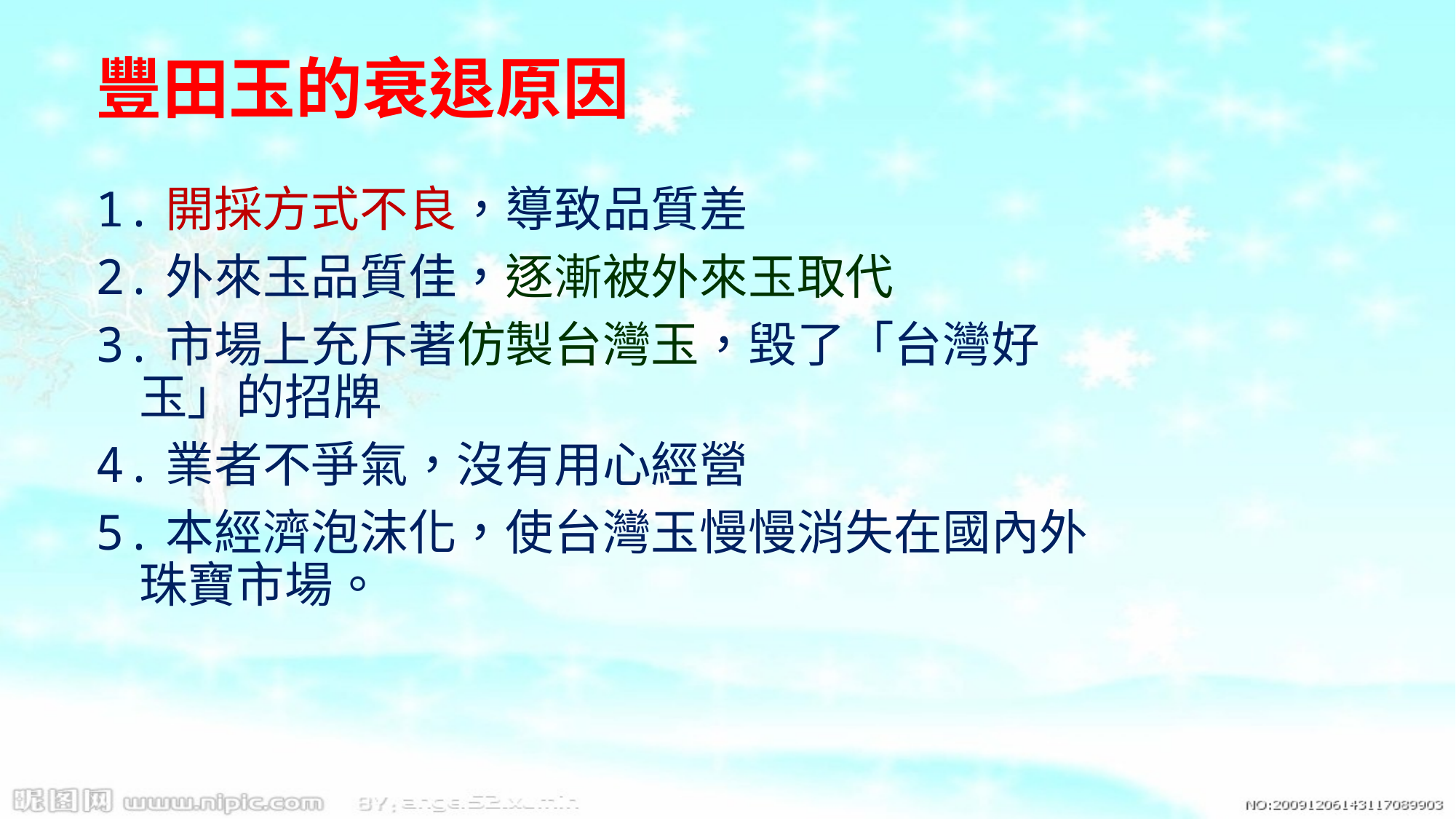

# 豐田玉的衰退原因
1.開採方式不良，導致品質差
2.外來玉品質佳，逐漸被外來玉取代
3.市場上充斥著仿製台灣玉，毀了「台灣好玉」的招牌
4.業者不爭氣，沒有用心經營
5.本經濟泡沫化，使台灣玉慢慢消失在國內外珠寶市場。